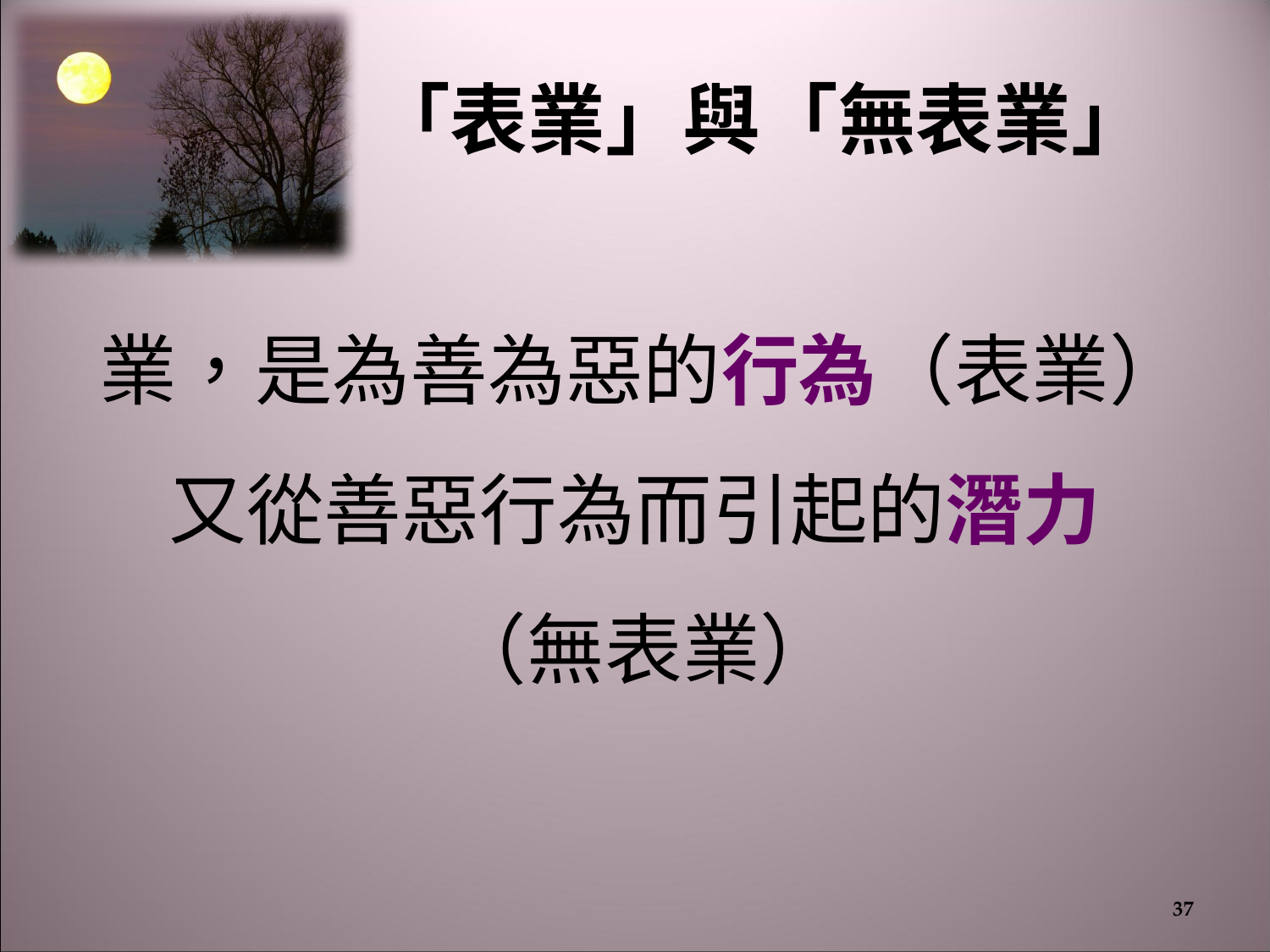

# 「表業」與「無表業」
業，是為善為惡的行為（表業）
又從善惡行為而引起的潛力
（無表業）

37